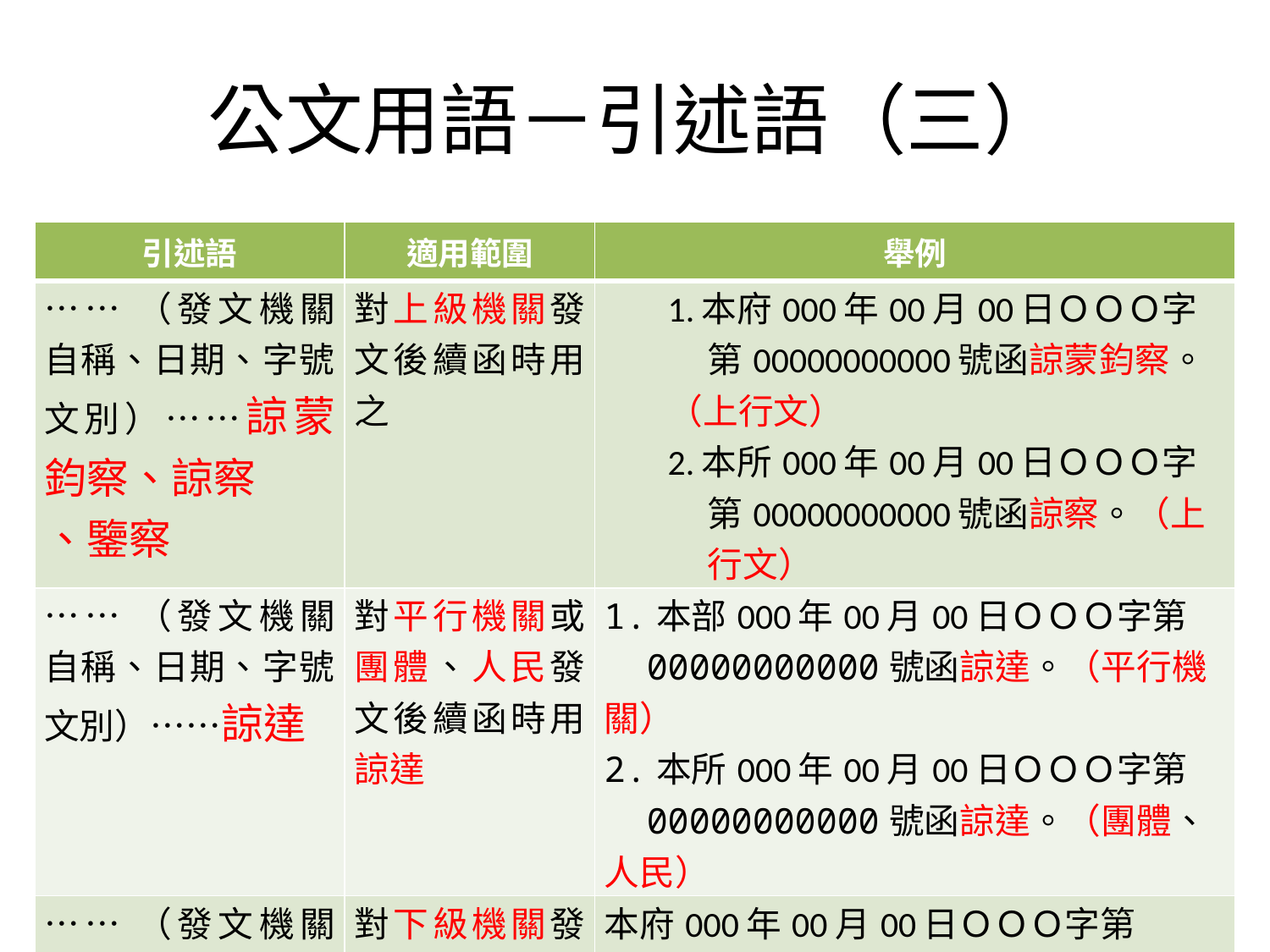

# 公文用語－引述語（三）
| 引述語 | 適用範圍 | 舉例 |
| --- | --- | --- |
| ……（發文機關自稱、日期、字號、文別）……諒蒙鈞察、諒察 、鑒察 | 對上級機關發文後續函時用之 | 1.本府000年00月00日ＯＯＯ字第00000000000號函諒蒙鈞察。 （上行文） 2.本所000年00月00日ＯＯＯ字第00000000000號函諒察。（上行文） |
| ……（發文機關自稱、日期、字號、文別）……諒達 | 對平行機關或團體、人民發文後續函時用諒達 | 1.本部000年00月00日ＯＯＯ字第 00000000000號函諒達。（平行機關） 2.本所000年00月00日ＯＯＯ字第 00000000000號函諒達。（團體、人民） |
| ……（發文機關自稱、日期、字號、文別）……計達 | 對下級機關發文後續函時用計達 | 本府000年00月00日ＯＯＯ字第00000000000號函計達。（下級機關） |